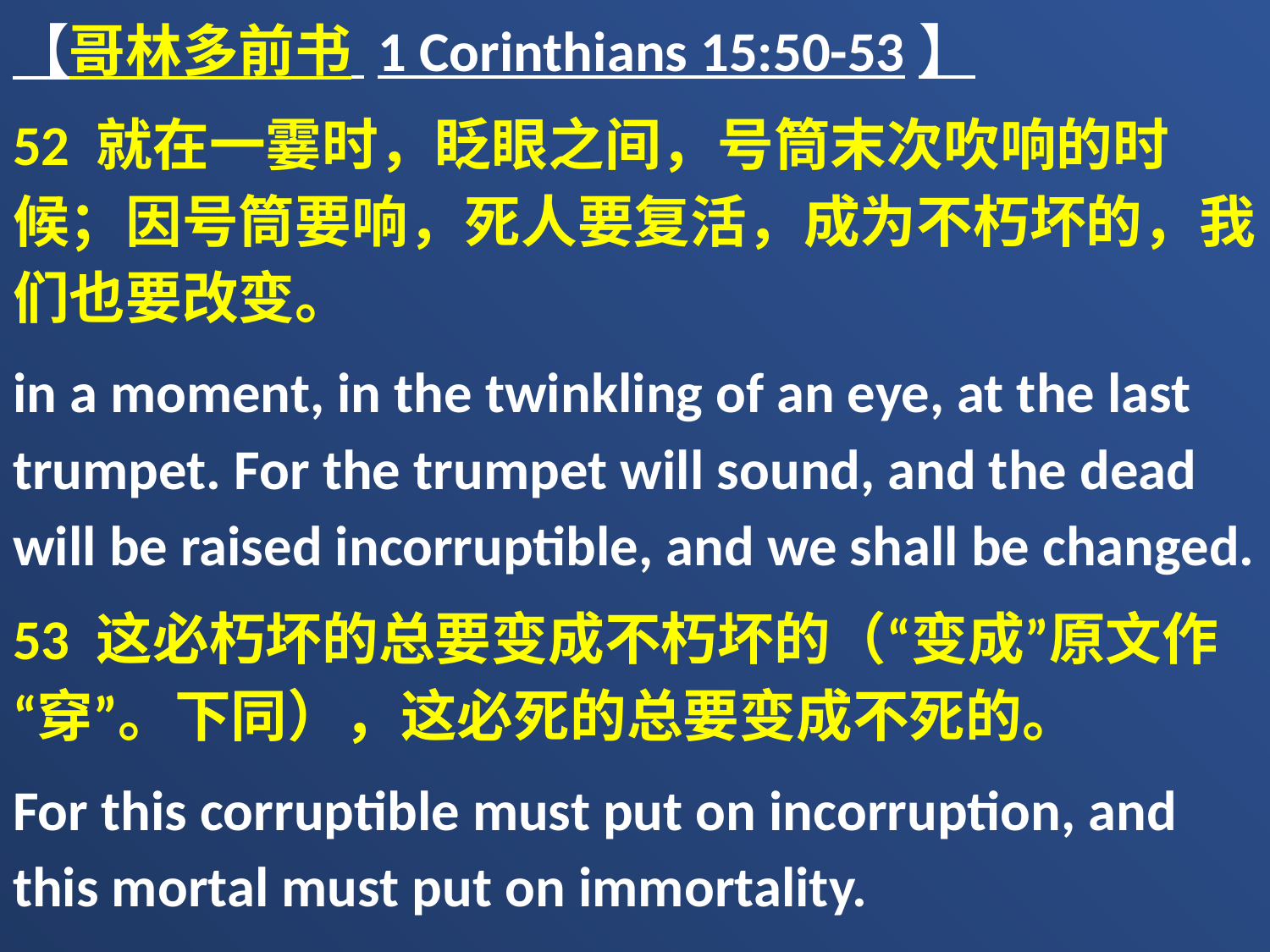

【哥林多前书 1 Corinthians 15:50-53】
52 就在一霎时，眨眼之间，号筒末次吹响的时候；因号筒要响，死人要复活，成为不朽坏的，我们也要改变。
in a moment, in the twinkling of an eye, at the last trumpet. For the trumpet will sound, and the dead will be raised incorruptible, and we shall be changed.
53 这必朽坏的总要变成不朽坏的（“变成”原文作“穿”。下同），这必死的总要变成不死的。
For this corruptible must put on incorruption, and this mortal must put on immortality.